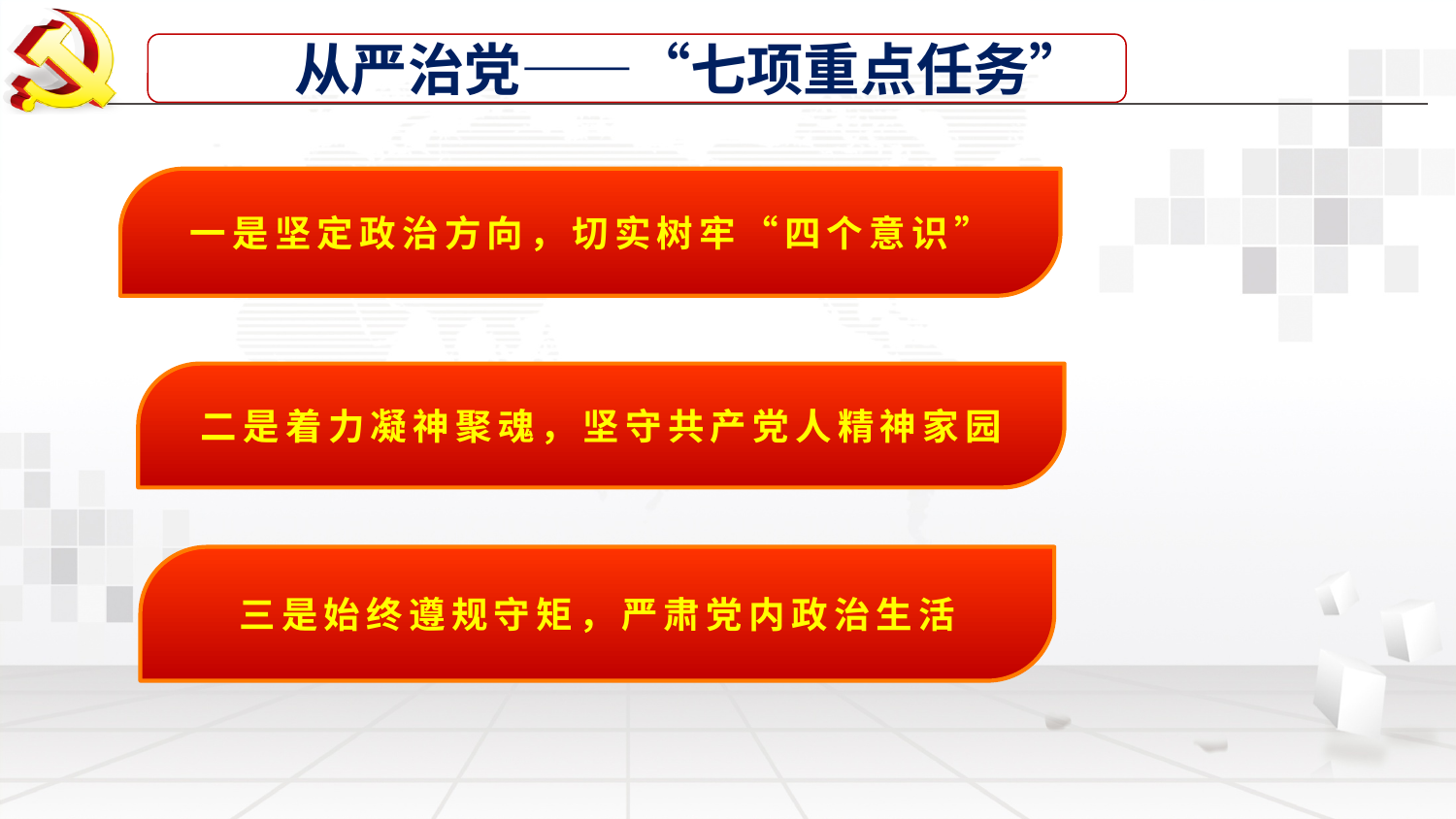

从严治党——“七项重点任务”
一是坚定政治方向，切实树牢“四个意识”
二是着力凝神聚魂，坚守共产党人精神家园
三是始终遵规守矩，严肃党内政治生活